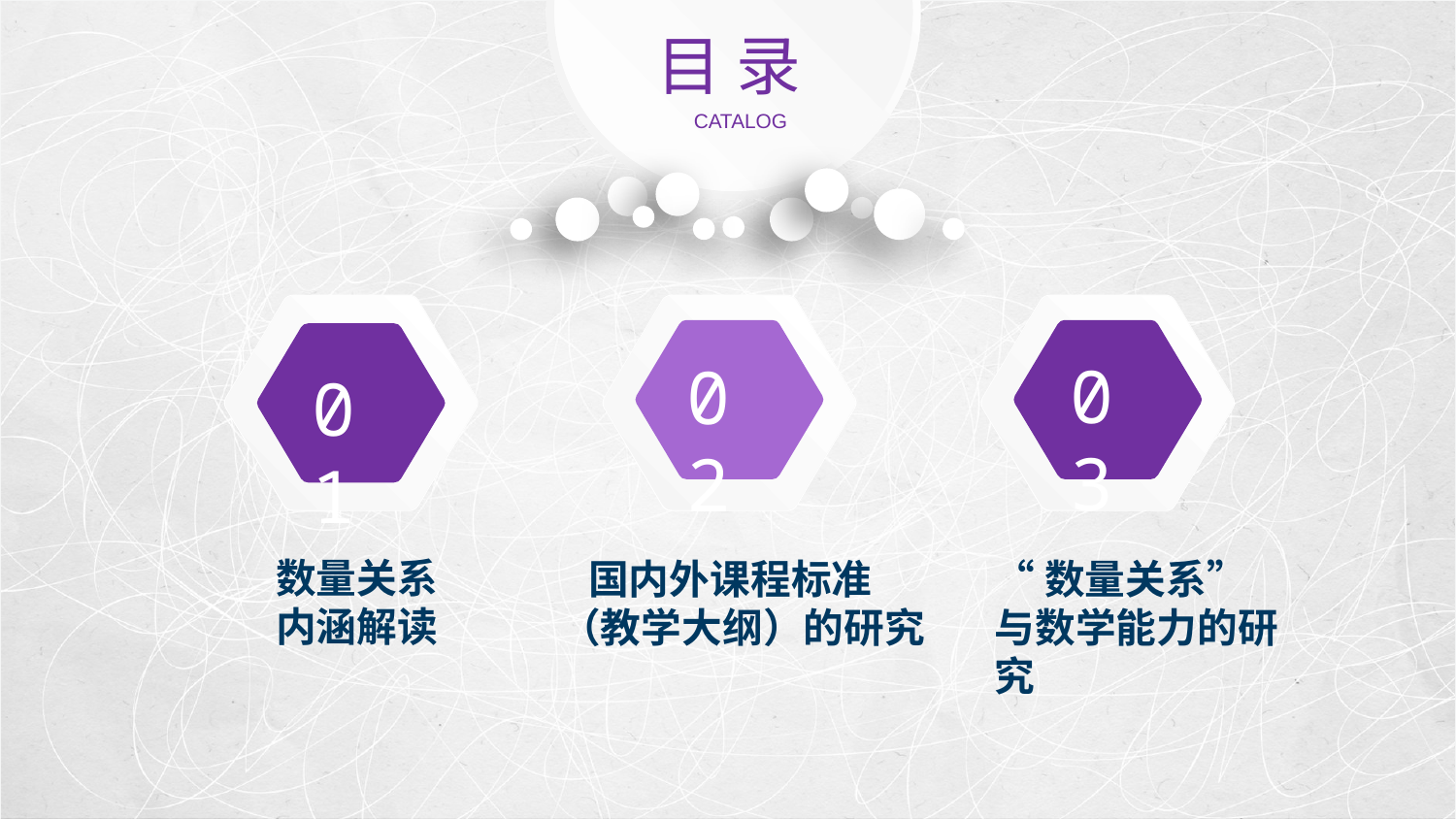

目 录
CATALOG

01

02

03
数量关系
内涵解读
  国内外课程标准（教学大纲）的研究
“数量关系”与数学能力的研究
延迟符